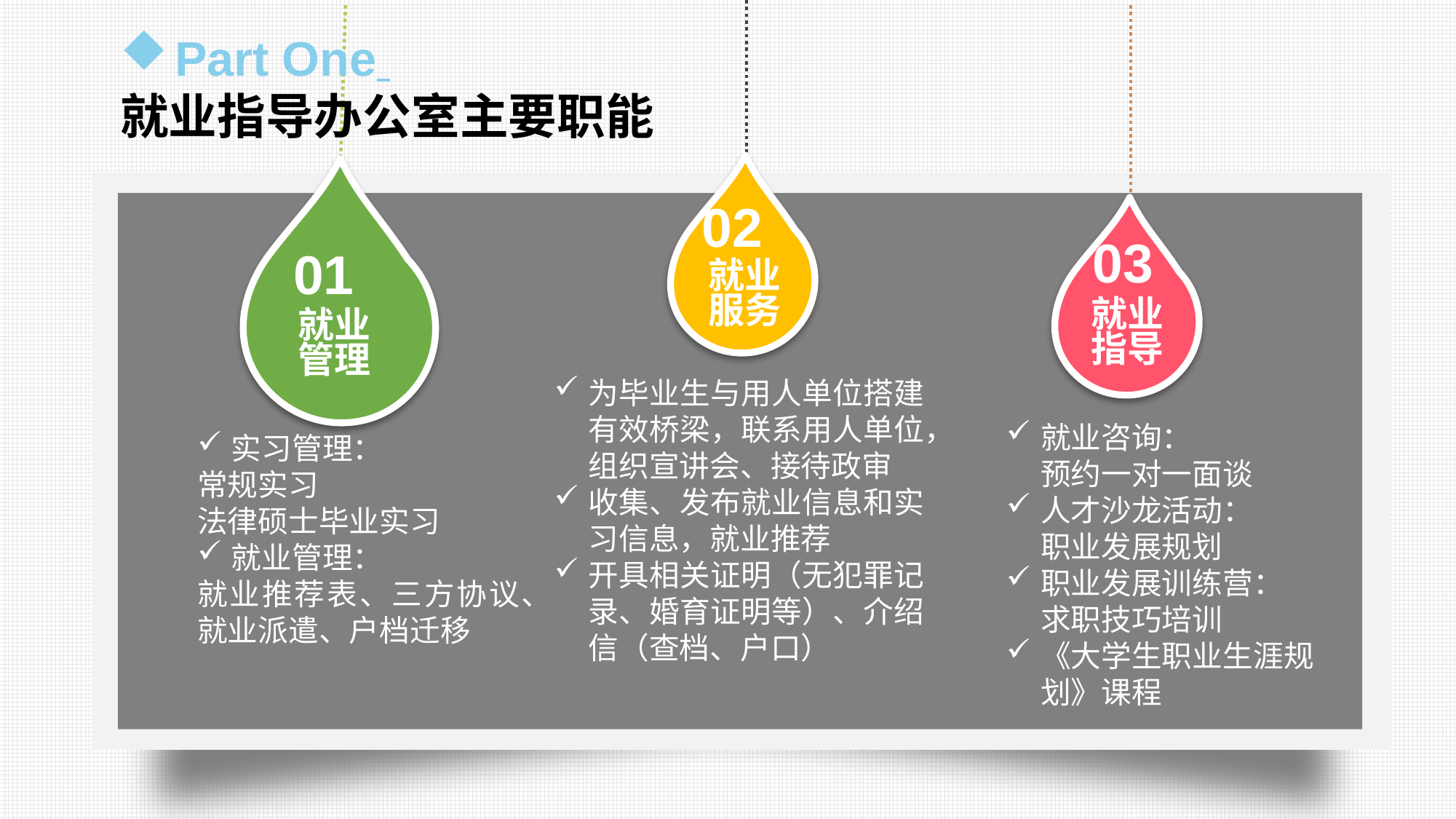

Part One
就业指导办公室主要职能

02

03
01
就业
服务
就业
指导
就业
管理
为毕业生与用人单位搭建有效桥梁，联系用人单位，组织宣讲会、接待政审
收集、发布就业信息和实习信息，就业推荐
开具相关证明（无犯罪记录、婚育证明等）、介绍信（查档、户口）
就业咨询：
预约一对一面谈
人才沙龙活动：
职业发展规划
职业发展训练营：
求职技巧培训
《大学生职业生涯规划》课程
实习管理：
常规实习
法律硕士毕业实习
就业管理：
就业推荐表、三方协议、就业派遣、户档迁移